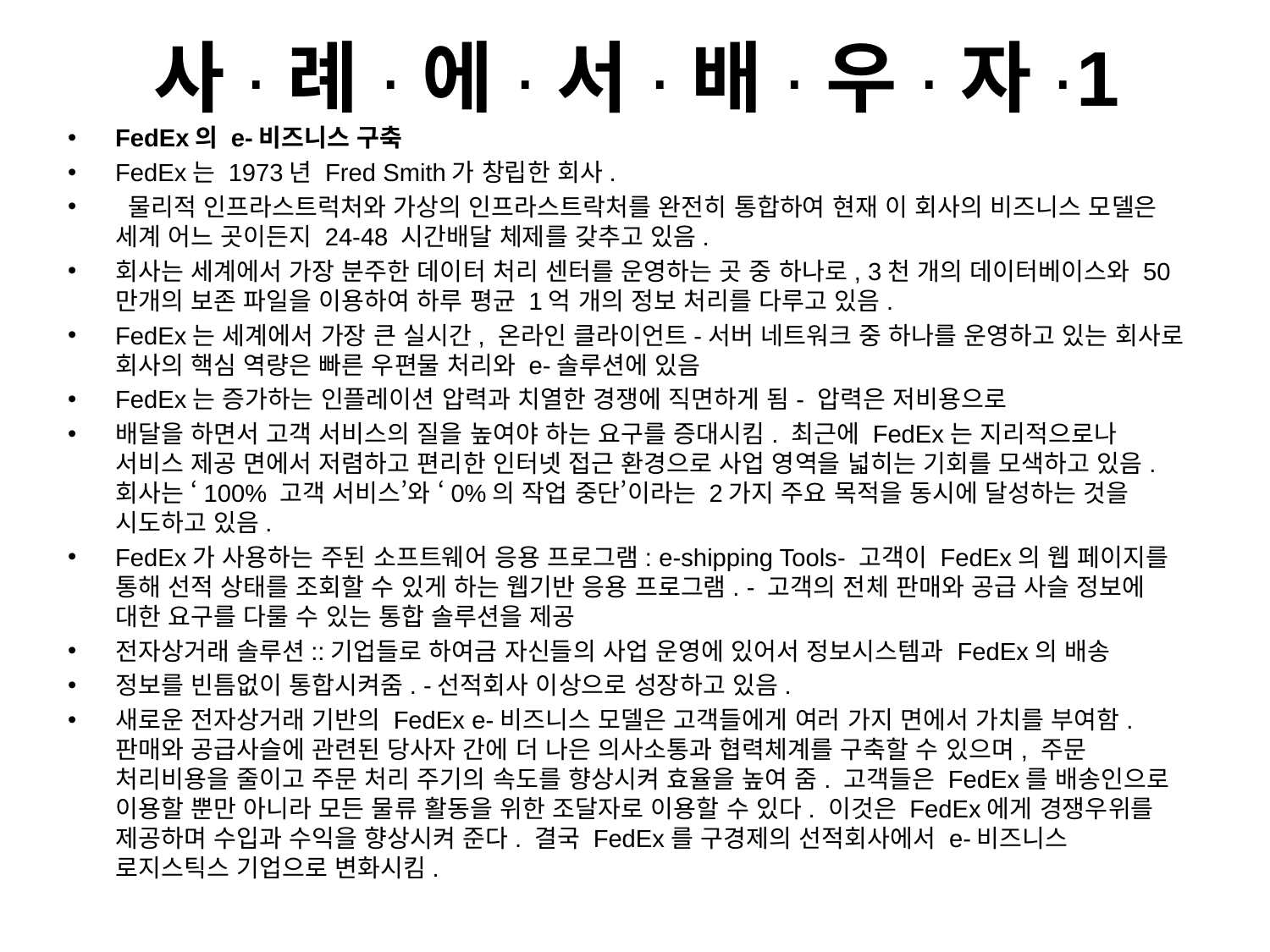

# 사·례·에·서·배·우·자·1
FedEx의 e-비즈니스 구축
FedEx는 1973년 Fred Smith가 창립한 회사.
 물리적 인프라스트럭처와 가상의 인프라스트락처를 완전히 통합하여 현재 이 회사의 비즈니스 모델은 세계 어느 곳이든지 24-48 시간배달 체제를 갖추고 있음.
회사는 세계에서 가장 분주한 데이터 처리 센터를 운영하는 곳 중 하나로, 3천 개의 데이터베이스와 50만개의 보존 파일을 이용하여 하루 평균 1억 개의 정보 처리를 다루고 있음.
FedEx는 세계에서 가장 큰 실시간, 온라인 클라이언트-서버 네트워크 중 하나를 운영하고 있는 회사로 회사의 핵심 역량은 빠른 우편물 처리와 e-솔루션에 있음
FedEx는 증가하는 인플레이션 압력과 치열한 경쟁에 직면하게 됨- 압력은 저비용으로
배달을 하면서 고객 서비스의 질을 높여야 하는 요구를 증대시킴. 최근에 FedEx는 지리적으로나 서비스 제공 면에서 저렴하고 편리한 인터넷 접근 환경으로 사업 영역을 넓히는 기회를 모색하고 있음. 회사는 ‘100% 고객 서비스’와 ‘0%의 작업 중단’이라는 2가지 주요 목적을 동시에 달성하는 것을 시도하고 있음.
FedEx가 사용하는 주된 소프트웨어 응용 프로그램: e-shipping Tools- 고객이 FedEx의 웹 페이지를 통해 선적 상태를 조회할 수 있게 하는 웹기반 응용 프로그램. - 고객의 전체 판매와 공급 사슬 정보에 대한 요구를 다룰 수 있는 통합 솔루션을 제공
전자상거래 솔루션::기업들로 하여금 자신들의 사업 운영에 있어서 정보시스템과 FedEx의 배송
정보를 빈틈없이 통합시켜줌. -선적회사 이상으로 성장하고 있음.
새로운 전자상거래 기반의 FedEx e-비즈니스 모델은 고객들에게 여러 가지 면에서 가치를 부여함. 판매와 공급사슬에 관련된 당사자 간에 더 나은 의사소통과 협력체계를 구축할 수 있으며, 주문 처리비용을 줄이고 주문 처리 주기의 속도를 향상시켜 효율을 높여 줌. 고객들은 FedEx를 배송인으로 이용할 뿐만 아니라 모든 물류 활동을 위한 조달자로 이용할 수 있다. 이것은 FedEx에게 경쟁우위를 제공하며 수입과 수익을 향상시켜 준다. 결국 FedEx를 구경제의 선적회사에서 e-비즈니스 로지스틱스 기업으로 변화시킴.